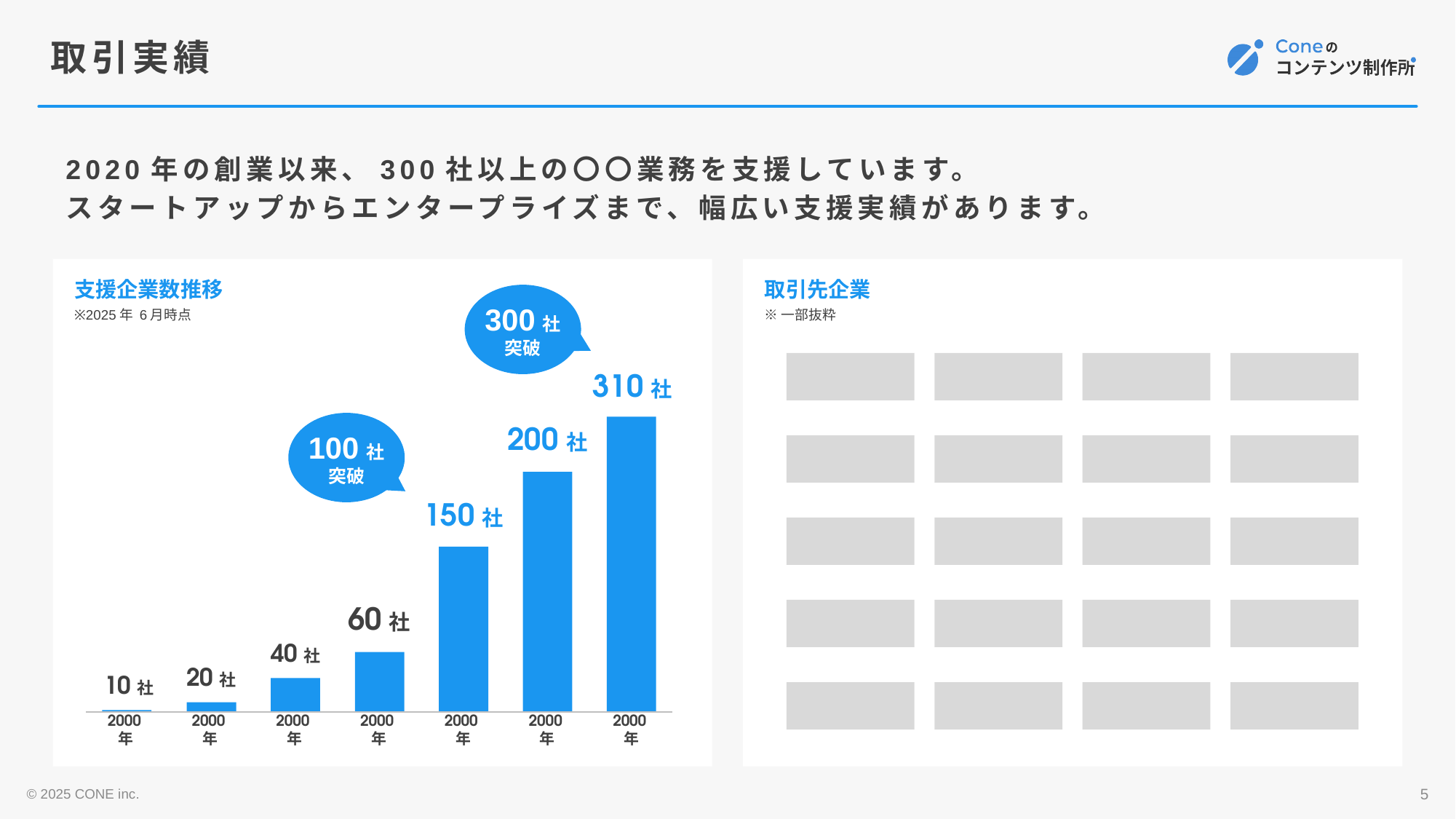

# 取引実績
2020年の創業以来、300社以上の〇〇業務を支援しています。
スタートアップからエンタープライズまで、幅広い支援実績があります。
支援企業数推移
※2025年 6月時点
取引先企業
※一部抜粋
300社
突破

310社

200社
100社
突破

150社

60社

40社
20社

10社

2000年
2000年
2000年
2000年
2000年
2000年
2000年
5
© 2025 CONE inc.